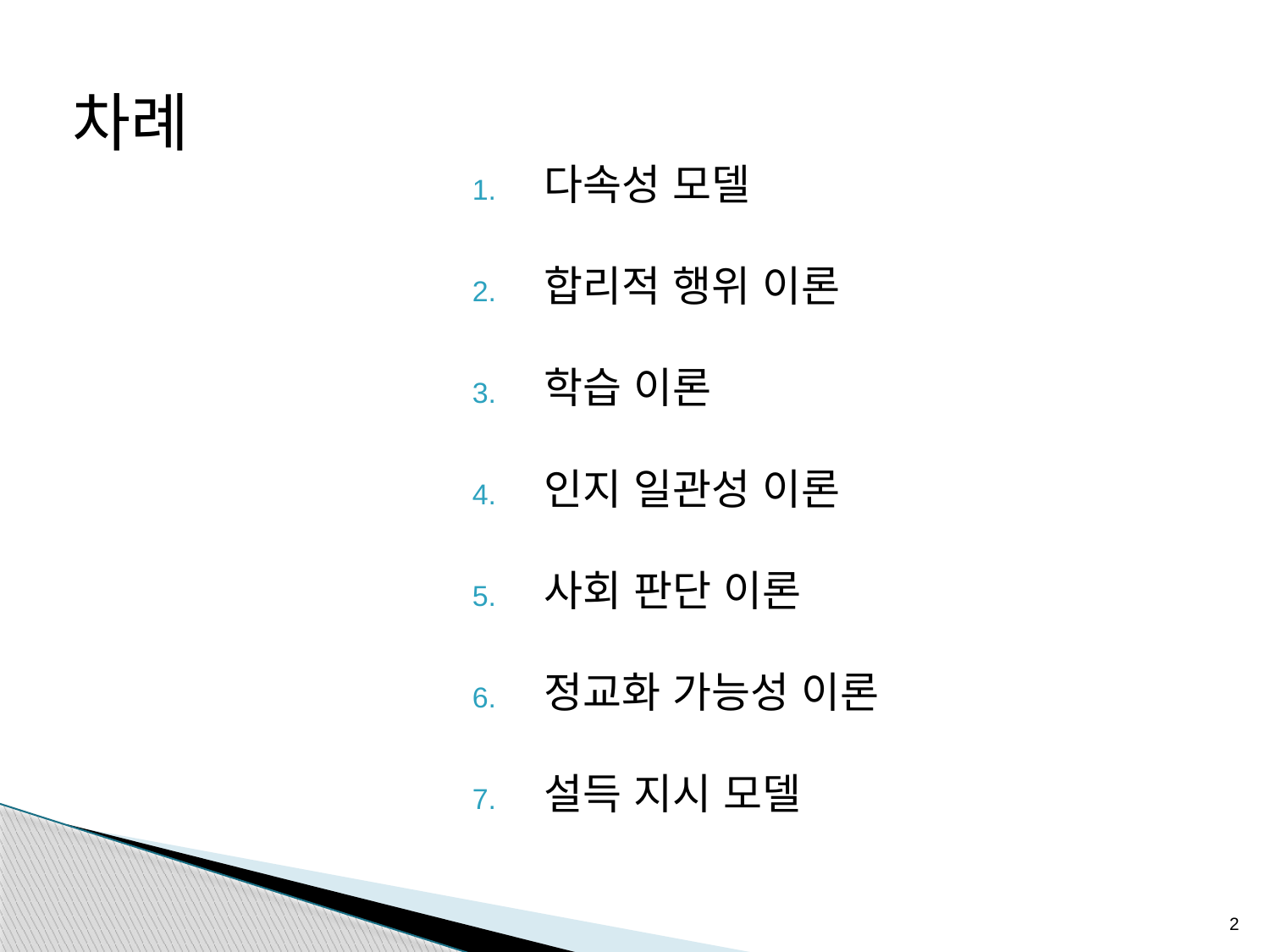

차례
다속성 모델

합리적 행위 이론

학습 이론

인지 일관성 이론

사회 판단 이론

정교화 가능성 이론

설득 지시 모델
2